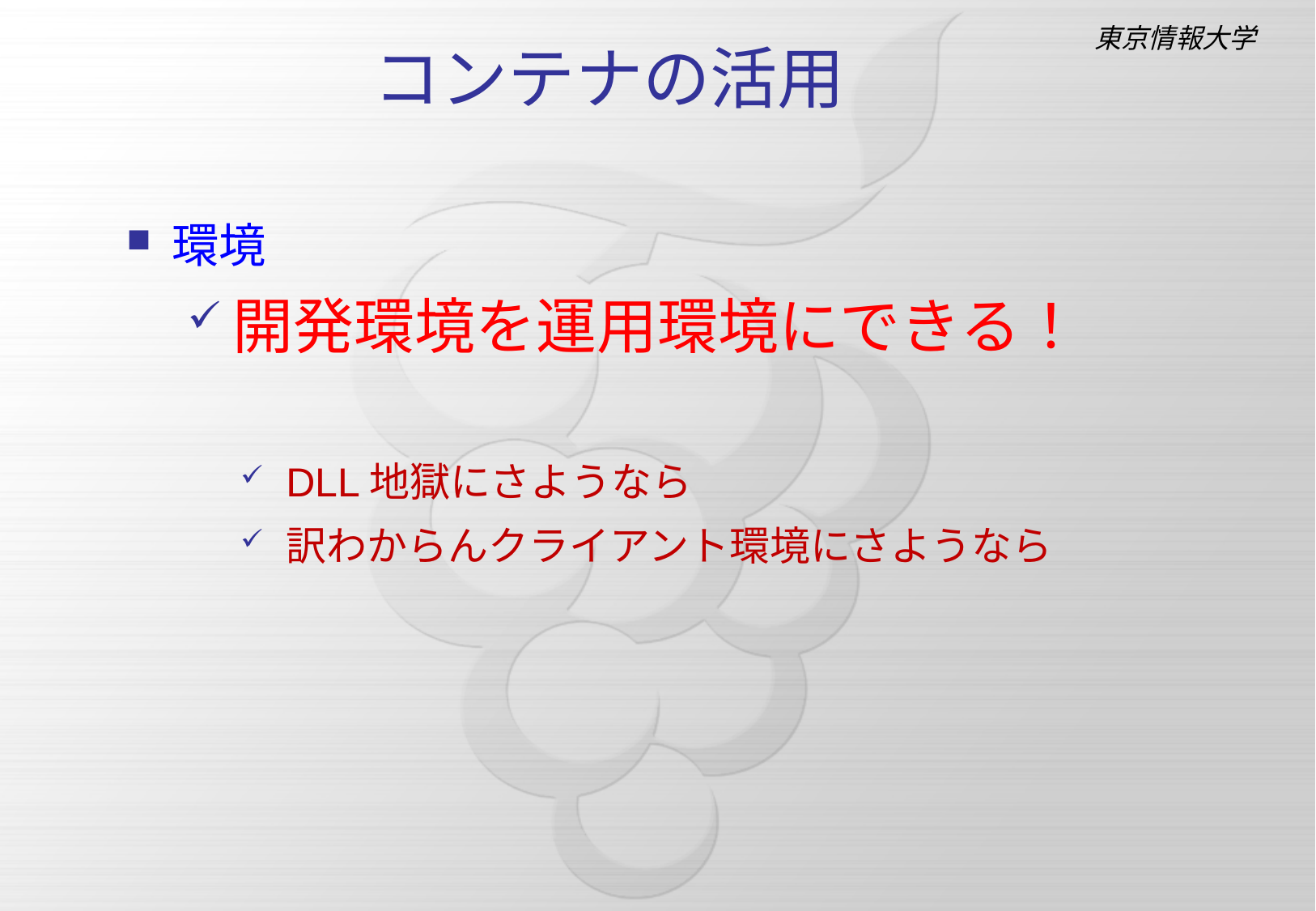

# コンテナの活用
環境
開発環境を運用環境にできる！

DLL地獄にさようなら
訳わからんクライアント環境にさようなら